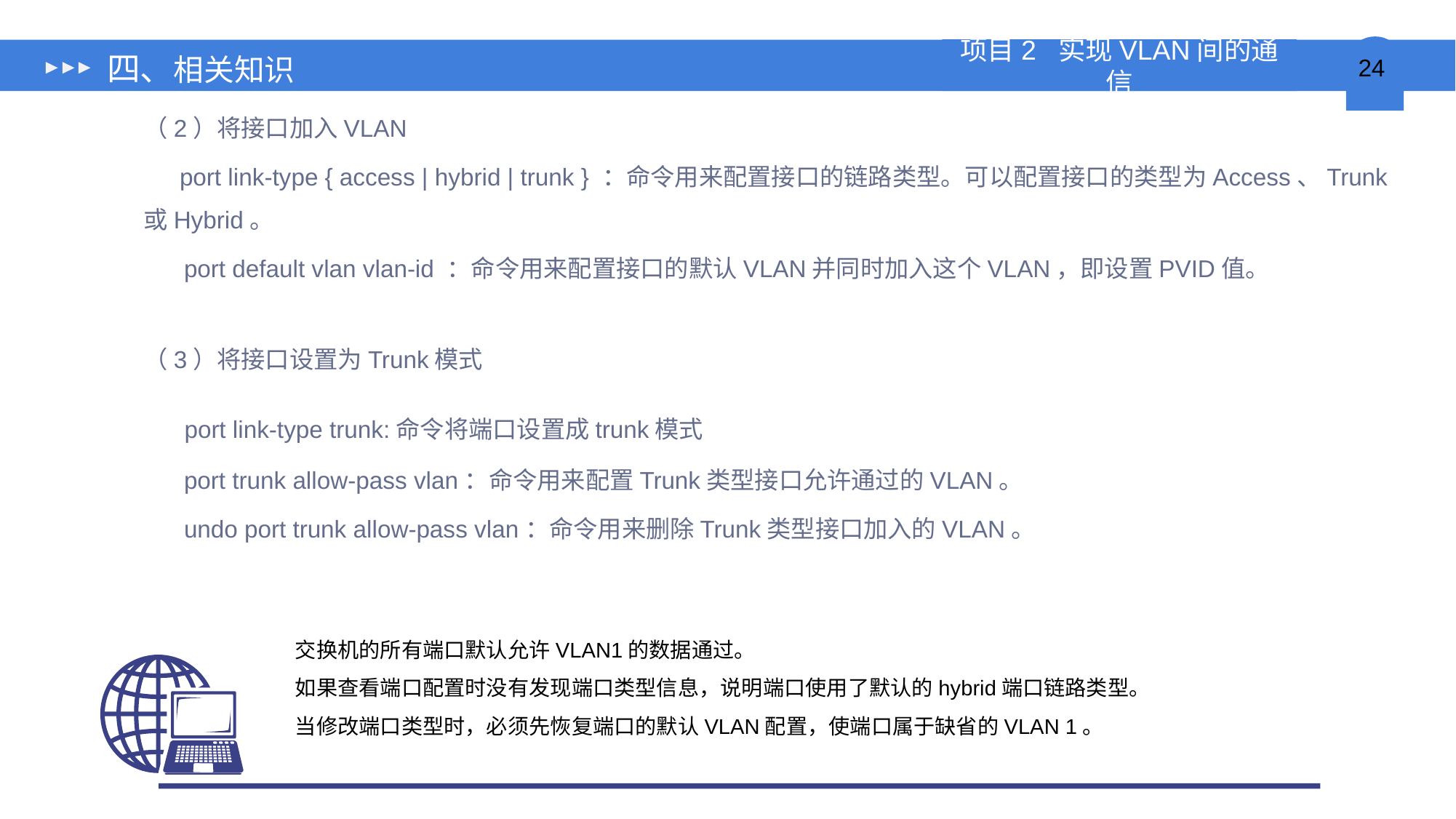

# 四、相关知识
（2）将接口加入VLAN
      port link-type { access | hybrid | trunk } ：命令用来配置接口的链路类型。可以配置接口的类型为Access、Trunk或Hybrid。
      port default vlan vlan-id ：命令用来配置接口的默认VLAN并同时加入这个VLAN，即设置PVID值。

（3）将接口设置为Trunk模式
    port link-type trunk:命令将端口设置成trunk模式
      port trunk allow-pass vlan：命令用来配置Trunk类型接口允许通过的VLAN。
      undo port trunk allow-pass vlan：命令用来删除Trunk类型接口加入的VLAN。

交换机的所有端口默认允许VLAN1的数据通过。
如果查看端口配置时没有发现端口类型信息，说明端口使用了默认的hybrid端口链路类型。
当修改端口类型时，必须先恢复端口的默认VLAN配置，使端口属于缺省的VLAN 1。